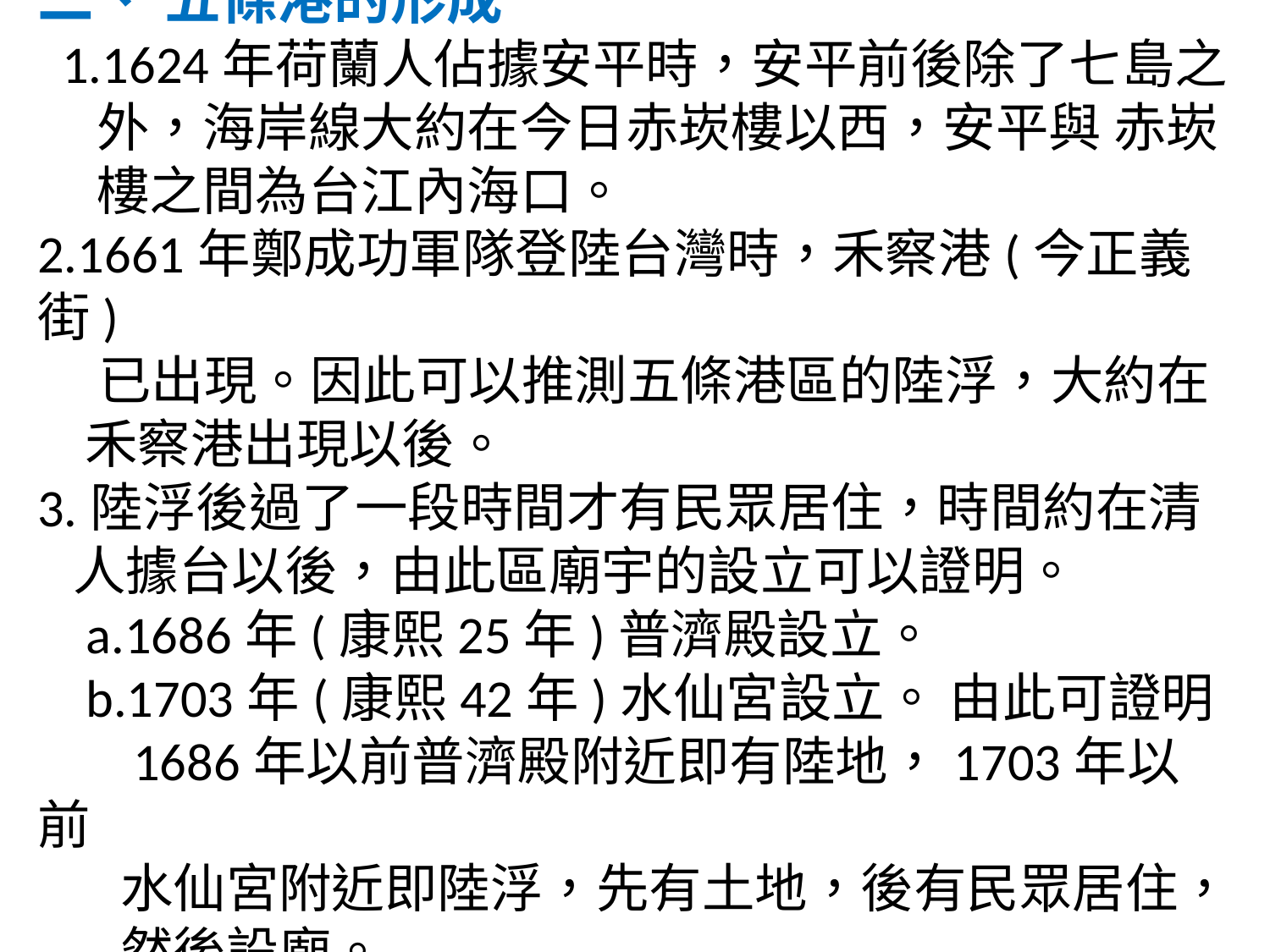

# 二、	五條港的形成 1.1624年荷蘭人佔據安平時，安平前後除了七島之 外，海岸線大約在今日赤崁樓以西，安平與 赤崁 樓之間為台江內海口。 2.1661年鄭成功軍隊登陸台灣時，禾察港(今正義街) 已出現。因此可以推測五條港區的陸浮，大約在 禾察港出現以後。 3.陸浮後過了一段時間才有民眾居住，時間約在清 人據台以後，由此區廟宇的設立可以證明。 a.1686年(康熙25年)普濟殿設立。 b.1703年(康熙42年)水仙宮設立。 由此可證明 1686年以前普濟殿附近即有陸地，1703年以前 水仙宮附近即陸浮，先有土地，後有民眾居住， 然後設廟。